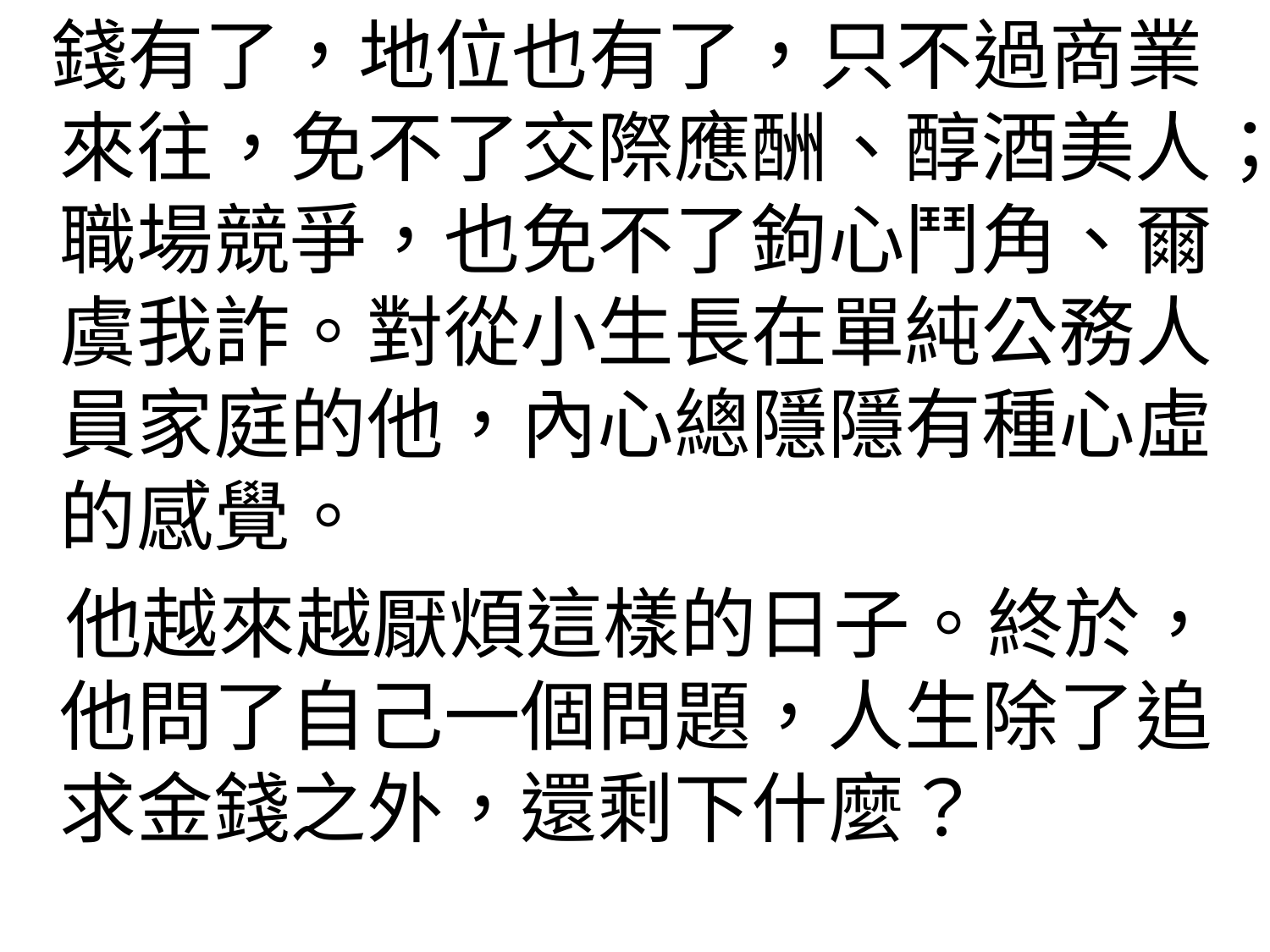

錢有了，地位也有了，只不過商業來往，免不了交際應酬、醇酒美人；職場競爭，也免不了鉤心鬥角、爾虞我詐。對從小生長在單純公務人員家庭的他，內心總隱隱有種心虛的感覺。
  他越來越厭煩這樣的日子。終於，他問了自己一個問題，人生除了追求金錢之外，還剩下什麼？